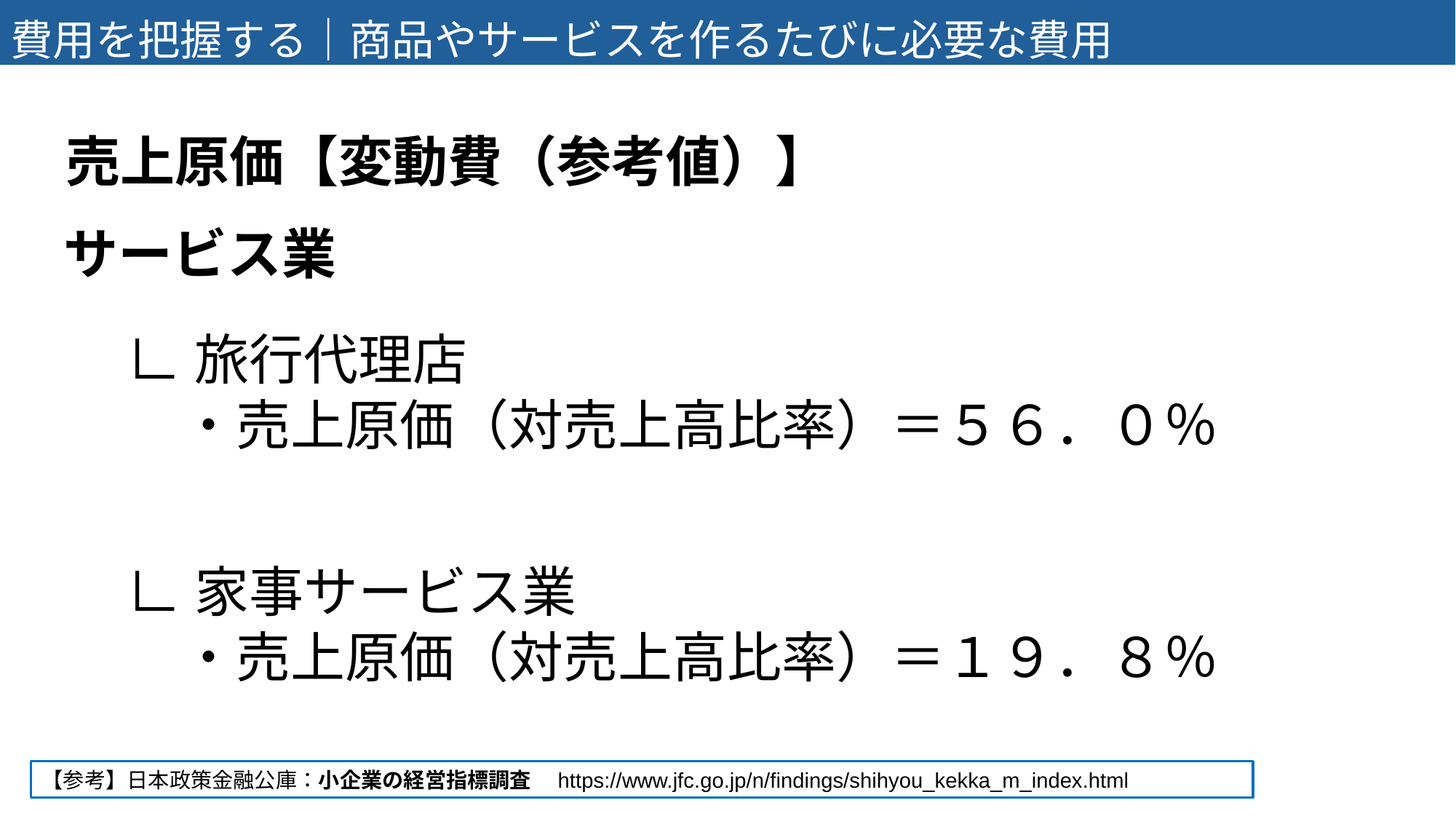

費用を把握する｜商品やサービスを作るたびに必要な費用
売上原価【変動費（参考値）】
サービス業
∟旅行代理店
　・売上原価（対売上高比率）＝５６．０％
∟家事サービス業
　・売上原価（対売上高比率）＝１９．８％
【参考】日本政策金融公庫：小企業の経営指標調査　https://www.jfc.go.jp/n/findings/shihyou_kekka_m_index.html